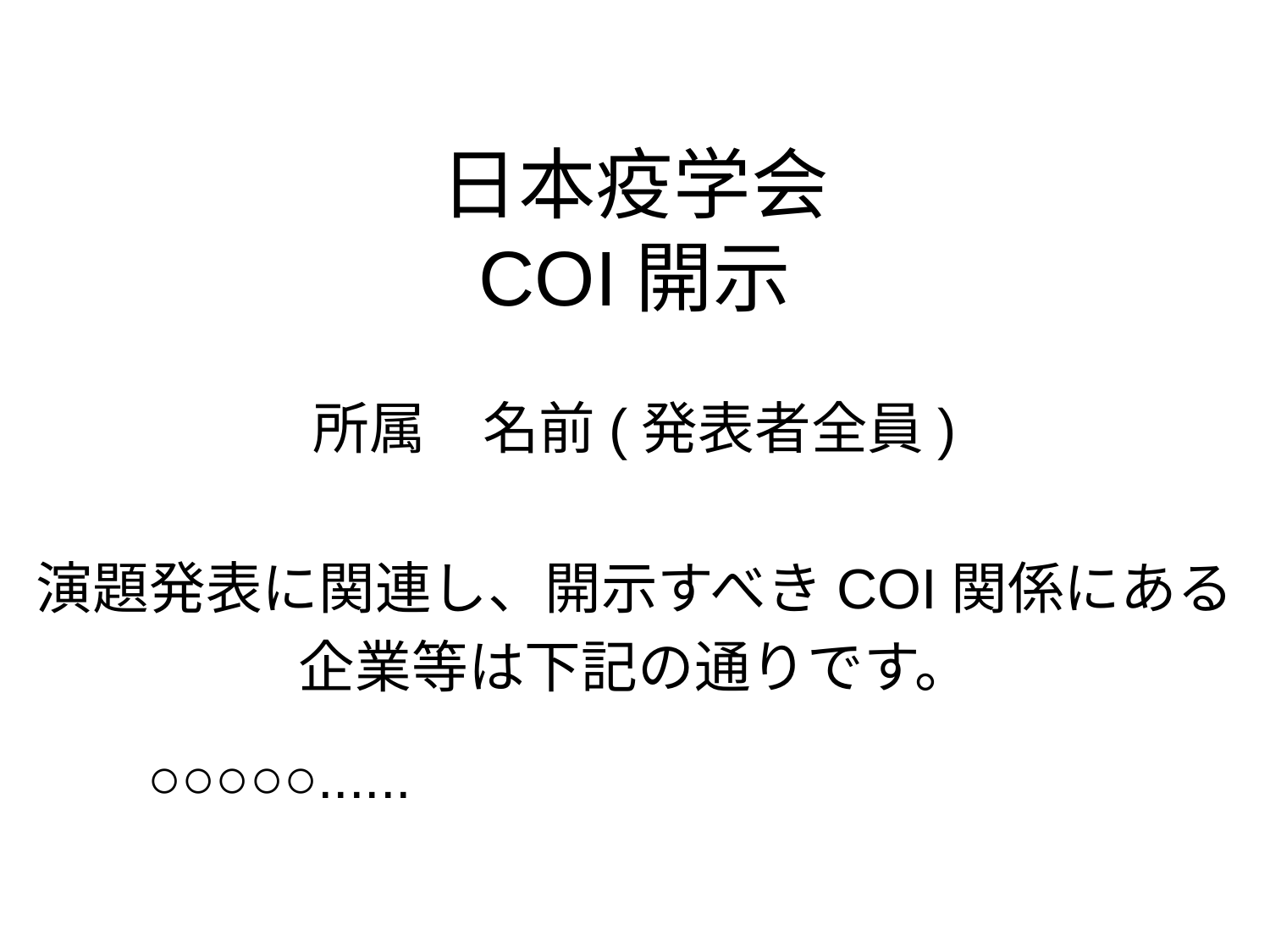

# 日本疫学会 COI開示
所属　名前(発表者全員)

演題発表に関連し、開示すべきCOI関係にある
企業等は下記の通りです。
○○○○○......